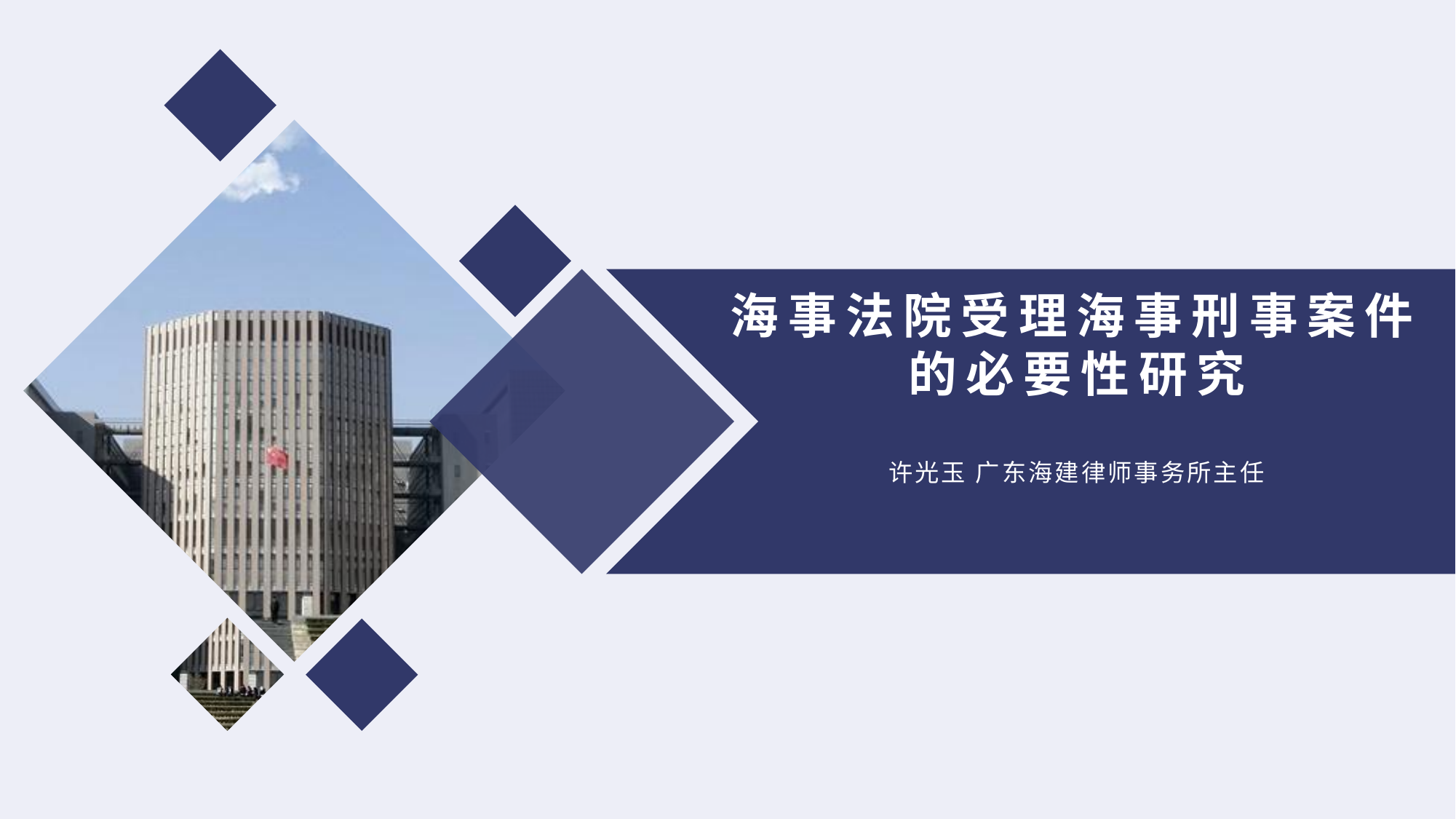

# 海事法院受理海事刑事案件的必要性研究
许光玉 广东海建律师事务所主任